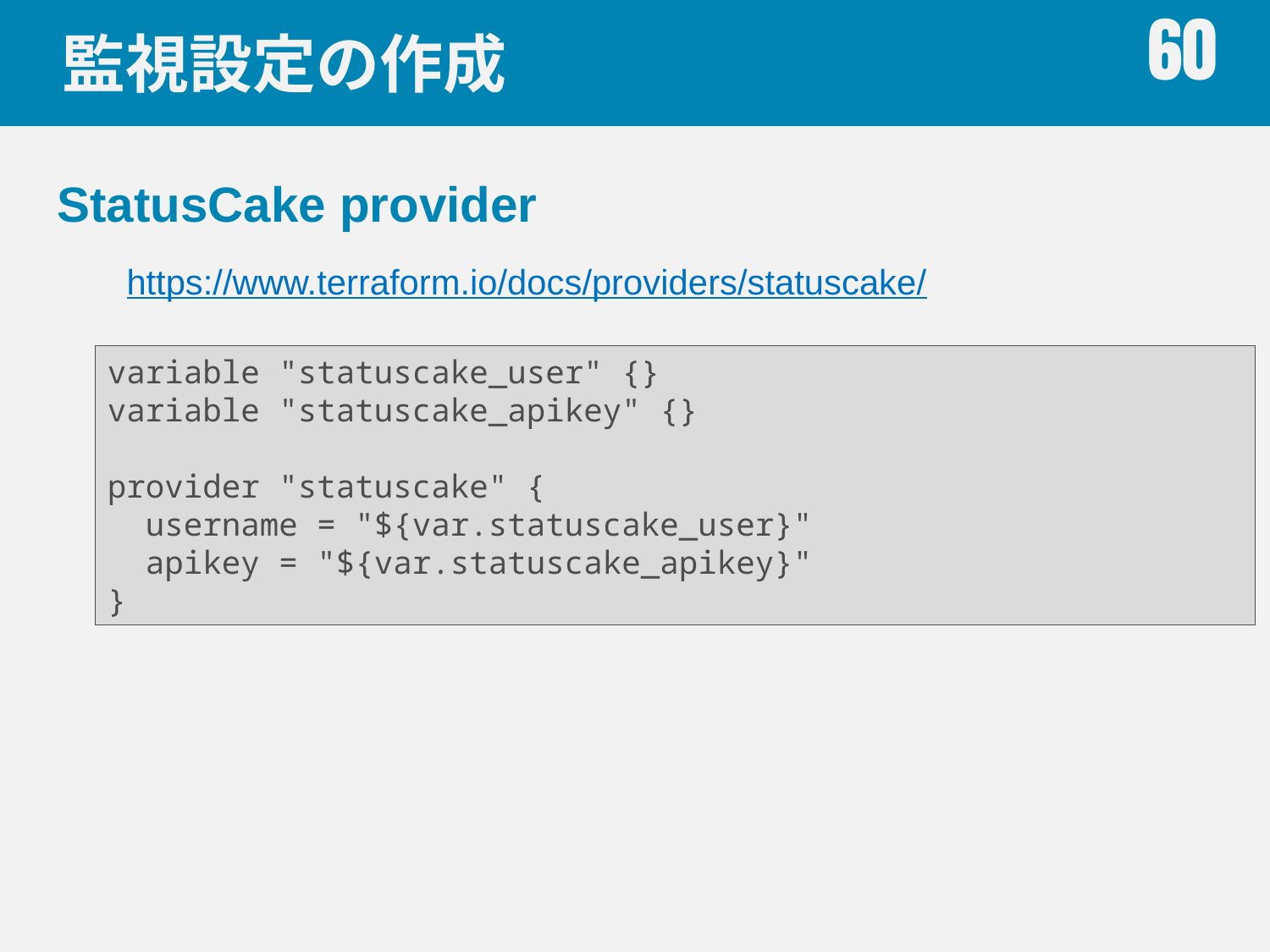

# 監視設定の作成
 60
StatusCake provider
https://www.terraform.io/docs/providers/statuscake/
variable "statuscake_user" {}
variable "statuscake_apikey" {}

provider "statuscake" {
  username = "${var.statuscake_user}"
  apikey = "${var.statuscake_apikey}"
}